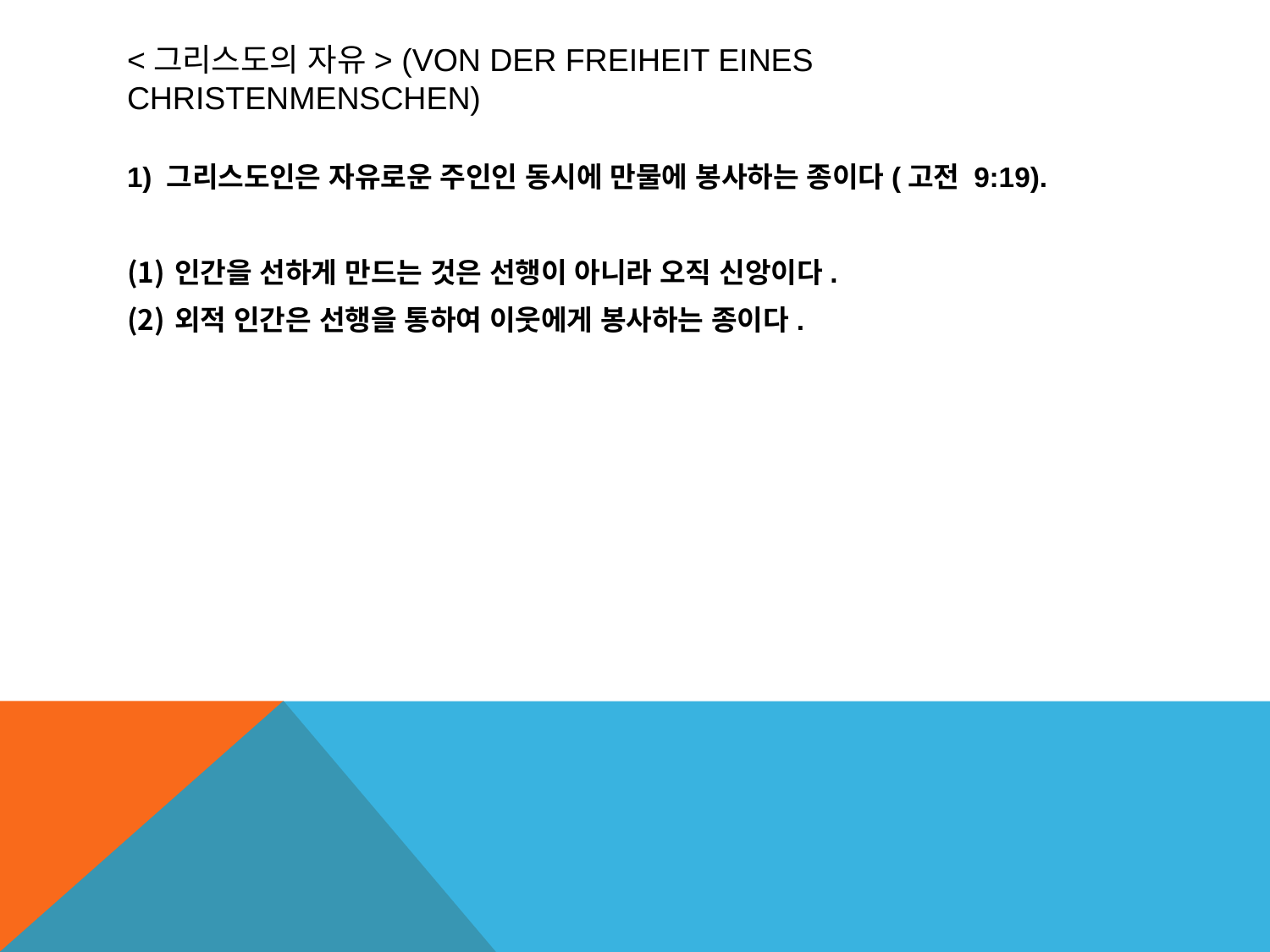

# <그리스도의 자유> (Von der Freiheit eines Christenmenschen)
1) 그리스도인은 자유로운 주인인 동시에 만물에 봉사하는 종이다(고전 9:19).

인간을 선하게 만드는 것은 선행이 아니라 오직 신앙이다.
외적 인간은 선행을 통하여 이웃에게 봉사하는 종이다.